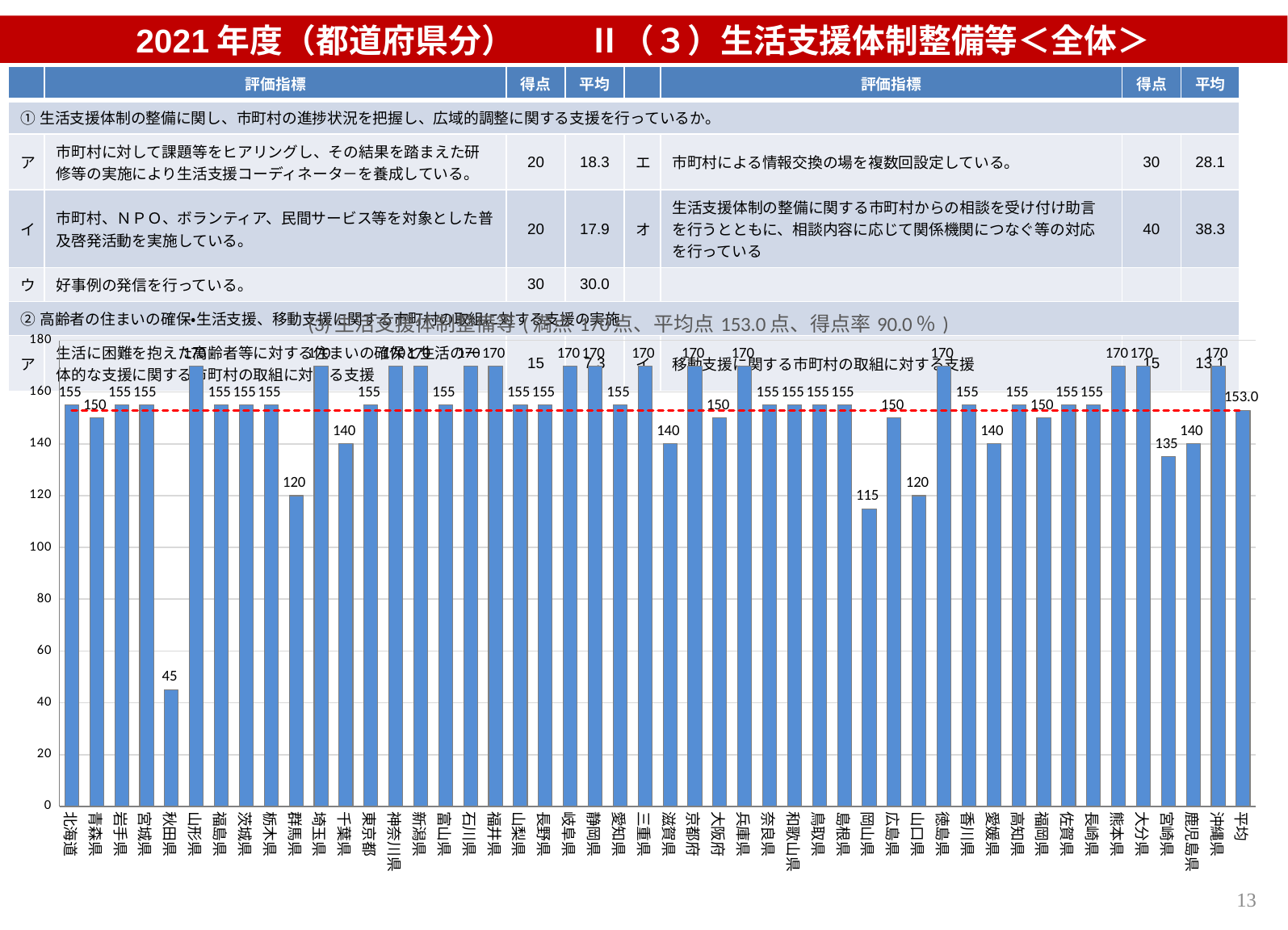

2021年度（都道府県分） 　　Ⅱ（３）生活支援体制整備等＜全体＞
|  | 評価指標 | 得点 | 平均 |  | 評価指標 | 得点 | 平均 |
| --- | --- | --- | --- | --- | --- | --- | --- |
| ①生活支援体制の整備に関し、市町村の進捗状況を把握し、広域的調整に関する支援を行っているか。 |  |  |  |  |  |  |  |
| ア | 市町村に対して課題等をヒアリングし、その結果を踏まえた研修等の実施により生活支援コーディネータ－を養成している。 | 20 | 18.3 | エ | 市町村による情報交換の場を複数回設定している。 | 30 | 28.1 |
| イ | 市町村、ＮＰＯ、ボランティア、民間サービス等を対象とした普及啓発活動を実施している。 | 20 | 17.9 | オ | 生活支援体制の整備に関する市町村からの相談を受け付け助言を行うとともに、相談内容に応じて関係機関につなぐ等の対応を行っている | 40 | 38.3 |
| ウ | 好事例の発信を行っている。 | 30 | 30.0 |  |  |  |  |
| ②高齢者の住まいの確保・生活支援、移動支援に関する市町村の取組に対する支援の実施 |  |  |  |  |  |  |  |
| ア | 生活に困難を抱えた高齢者等に対する住まいの確保と生活の一体的な支援に関する市町村の取組に対する支援 | 15 | 7.3 | イ | 移動支援に関する市町村の取組に対する支援 | 15 | 13.1 |

### Chart: (3)生活支援体制整備等(満点170点、平均点153.0点、得点率90.0％)

| Category | (3)生活支援体制整備等：推進(満点170点、平均点155.0点、得点率91.2％) | 平均 |
|---|---|---|
| 北海道 | 155.0 | 152.9787234042553 |
| 青森県 | 150.0 | 152.9787234042553 |
| 岩手県 | 155.0 | 152.9787234042553 |
| 宮城県 | 155.0 | 152.9787234042553 |
| 秋田県 | 45.0 | 152.9787234042553 |
| 山形県 | 170.0 | 152.9787234042553 |
| 福島県 | 155.0 | 152.9787234042553 |
| 茨城県 | 155.0 | 152.9787234042553 |
| 栃木県 | 155.0 | 152.9787234042553 |
| 群馬県 | 120.0 | 152.9787234042553 |
| 埼玉県 | 170.0 | 152.9787234042553 |
| 千葉県 | 140.0 | 152.9787234042553 |
| 東京都 | 155.0 | 152.9787234042553 |
| 神奈川県 | 170.0 | 152.9787234042553 |
| 新潟県 | 170.0 | 152.9787234042553 |
| 富山県 | 155.0 | 152.9787234042553 |
| 石川県 | 170.0 | 152.9787234042553 |
| 福井県 | 170.0 | 152.9787234042553 |
| 山梨県 | 155.0 | 152.9787234042553 |
| 長野県 | 155.0 | 152.9787234042553 |
| 岐阜県 | 170.0 | 152.9787234042553 |
| 静岡県 | 170.0 | 152.9787234042553 |
| 愛知県 | 155.0 | 152.9787234042553 |
| 三重県 | 170.0 | 152.9787234042553 |
| 滋賀県 | 140.0 | 152.9787234042553 |
| 京都府 | 170.0 | 152.9787234042553 |
| 大阪府 | 150.0 | 152.9787234042553 |
| 兵庫県 | 170.0 | 152.9787234042553 |
| 奈良県 | 155.0 | 152.9787234042553 |
| 和歌山県 | 155.0 | 152.9787234042553 |
| 鳥取県 | 155.0 | 152.9787234042553 |
| 島根県 | 155.0 | 152.9787234042553 |
| 岡山県 | 115.0 | 152.9787234042553 |
| 広島県 | 150.0 | 152.9787234042553 |
| 山口県 | 120.0 | 152.9787234042553 |
| 徳島県 | 170.0 | 152.9787234042553 |
| 香川県 | 155.0 | 152.9787234042553 |
| 愛媛県 | 140.0 | 152.9787234042553 |
| 高知県 | 155.0 | 152.9787234042553 |
| 福岡県 | 150.0 | 152.9787234042553 |
| 佐賀県 | 155.0 | 152.9787234042553 |
| 長崎県 | 155.0 | 152.9787234042553 |
| 熊本県 | 170.0 | 152.9787234042553 |
| 大分県 | 170.0 | 152.9787234042553 |
| 宮崎県 | 135.0 | 152.9787234042553 |
| 鹿児島県 | 140.0 | 152.9787234042553 |
| 沖縄県 | 170.0 | 152.9787234042553 |
| 平均 | 152.9787234042553 | 152.9787234042553 |
13